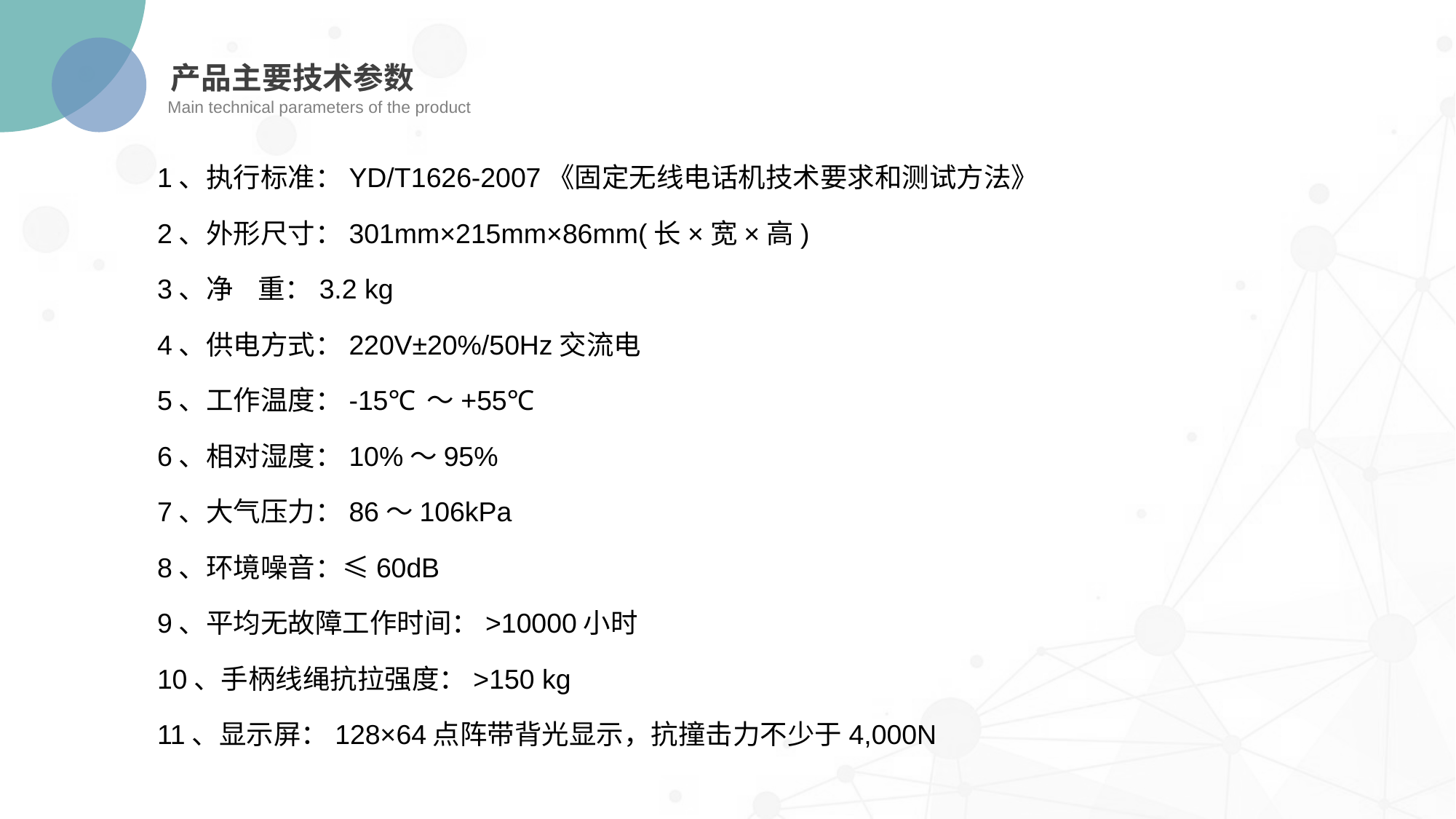

产品主要技术参数
Main technical parameters of the product
1、执行标准：YD/T1626-2007《固定无线电话机技术要求和测试方法》
2、外形尺寸：301mm×215mm×86mm(长×宽×高)
3、净    重：3.2 kg
4、供电方式：220V±20%/50Hz交流电
5、工作温度：-15℃～+55℃
6、相对湿度：10%～95%
7、大气压力：86～106kPa
8、环境噪音：≤60dB
9、平均无故障工作时间：>10000小时
10、手柄线绳抗拉强度：>150 kg
11、显示屏：128×64点阵带背光显示，抗撞击力不少于4,000N